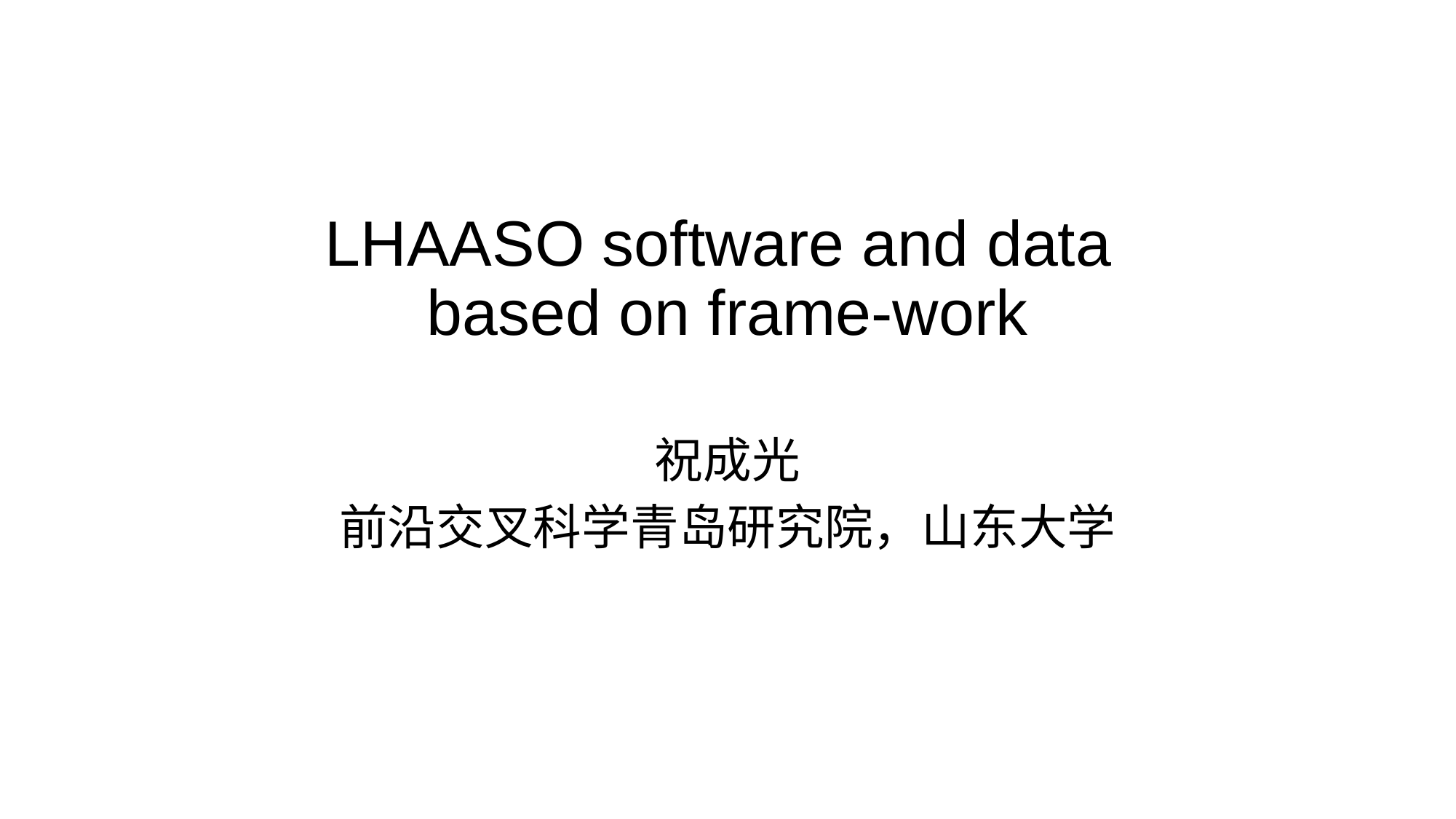

# LHAASO software and data based on frame-work
祝成光
前沿交叉科学青岛研究院，山东大学
1